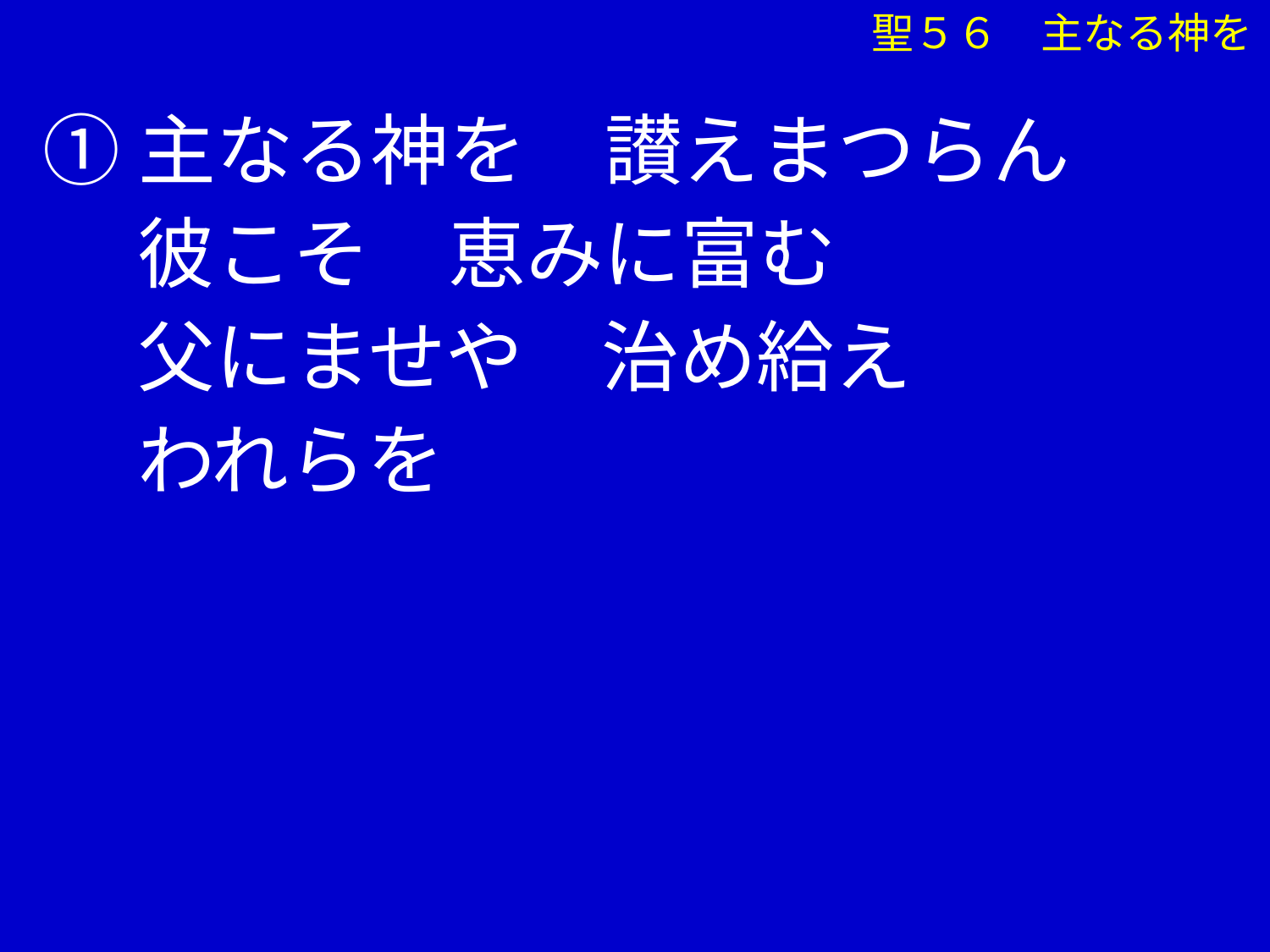

①主なる神を　讃えまつらん
　 彼こそ　恵みに富む
　 父にませや　治め給え
　 われらを
聖５６　主なる神を